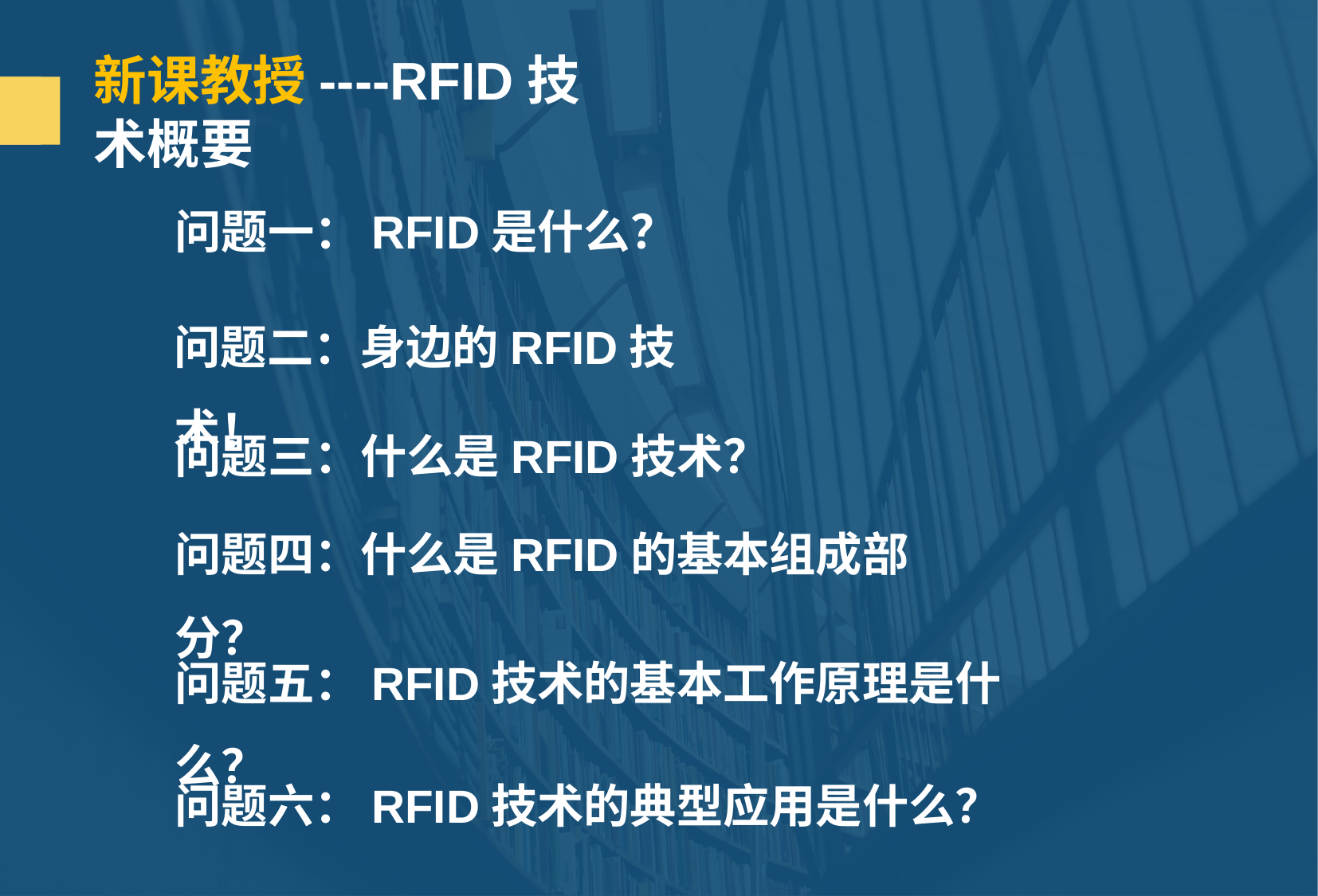

新课教授----RFID技术概要

问题一：RFID是什么？
问题二：身边的RFID技术！
问题三：什么是RFID技术？
问题四：什么是RFID的基本组成部分？
问题五：RFID技术的基本工作原理是什么？
问题六：RFID技术的典型应用是什么？